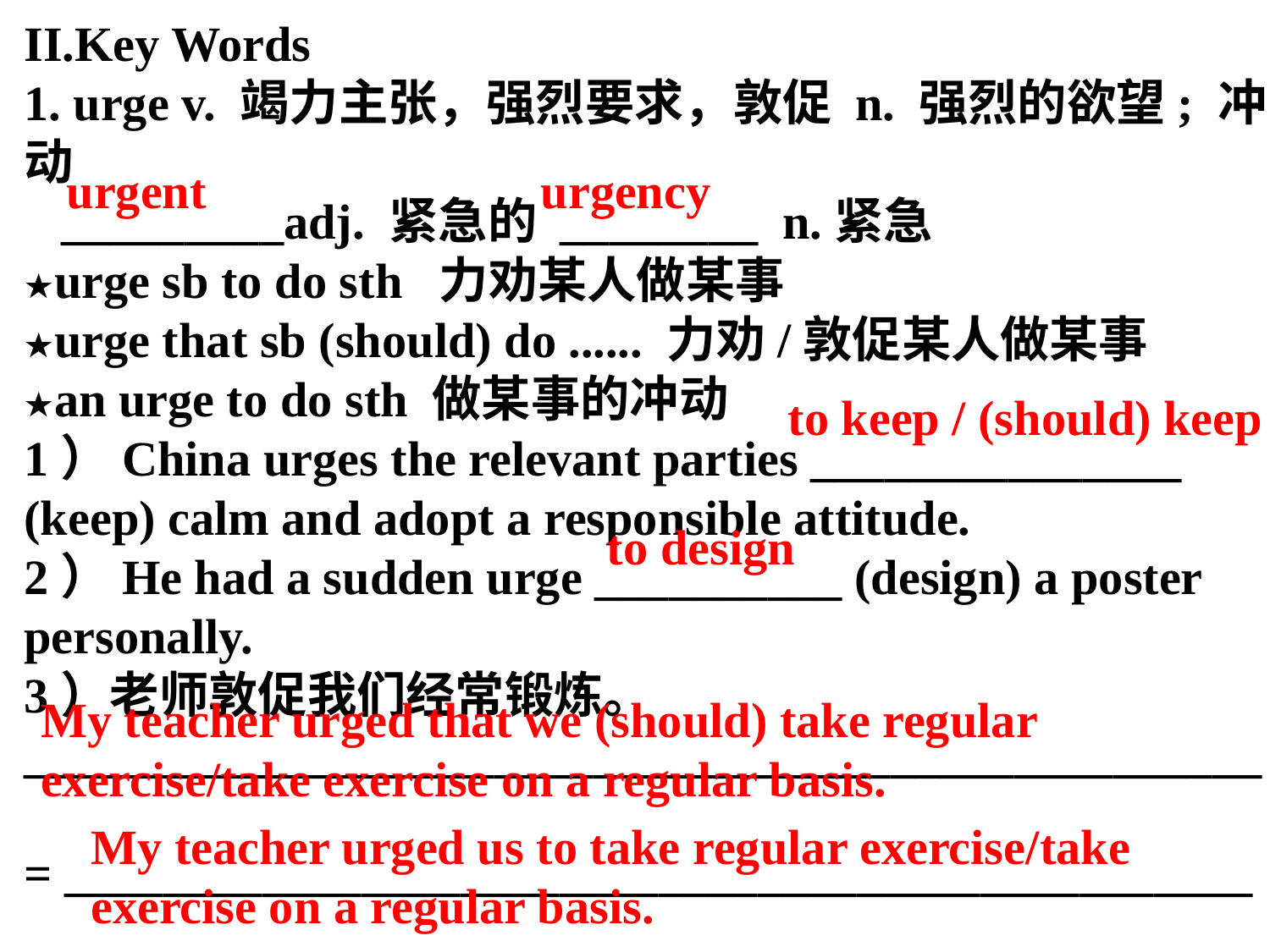

II.Key Words
1. urge v. 竭力主张，强烈要求，敦促 n. 强烈的欲望; 冲动
   _________adj. 紧急的 ________  n.紧急
★urge sb to do sth  力劝某人做某事
★urge that sb (should) do ...... 力劝/敦促某人做某事
★an urge to do sth 做某事的冲动
1）China urges the relevant parties _______________ (keep) calm and adopt a responsible attitude.
2）He had a sudden urge __________ (design) a poster personally.
3）老师敦促我们经常锻炼。
__________________________________________________

= ________________________________________________
urgent
urgency
to keep / (should) keep
to design
My teacher urged that we (should) take regular exercise/take exercise on a regular basis.
My teacher urged us to take regular exercise/take exercise on a regular basis.